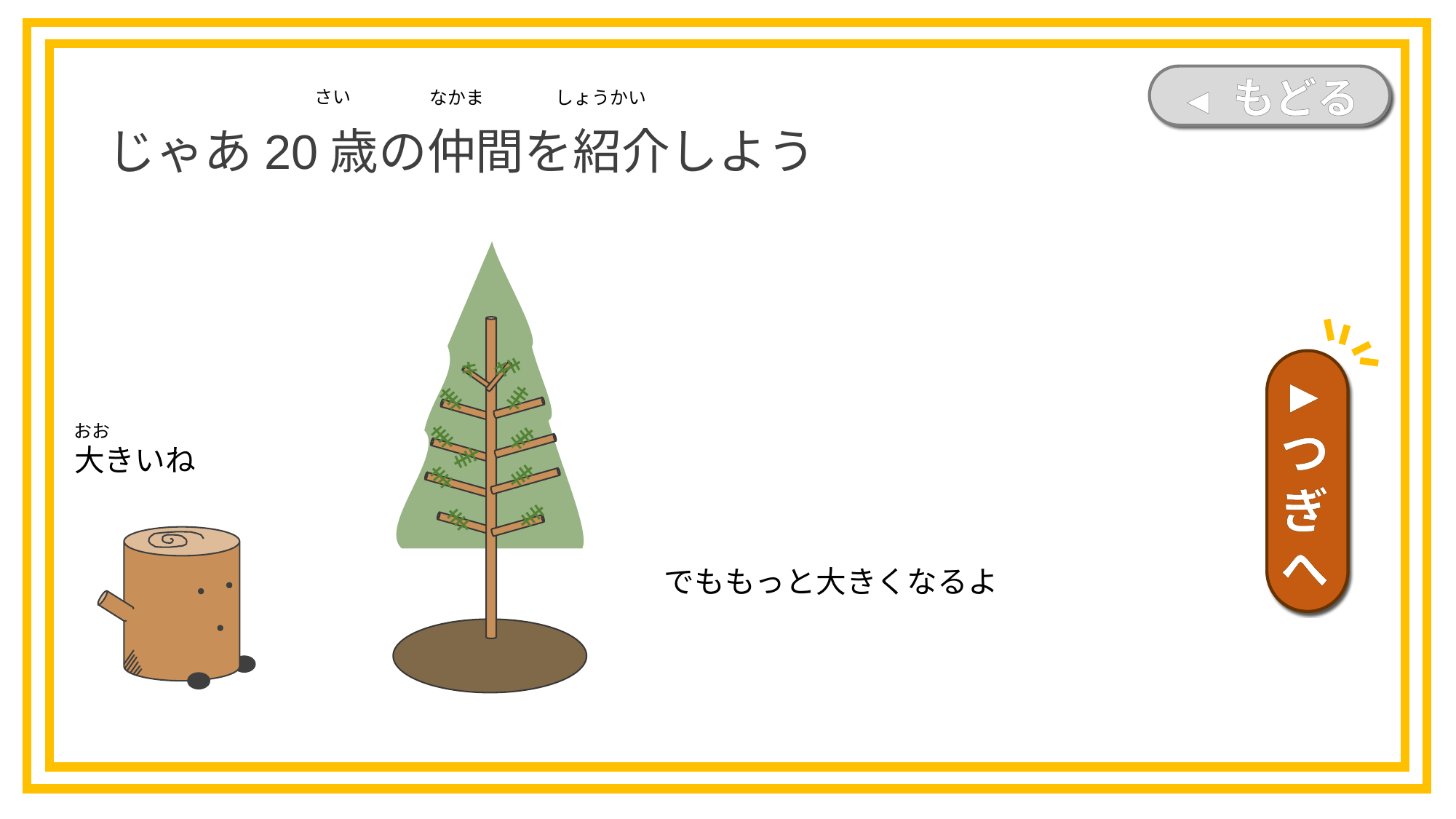

◄ もどる

さい
なかま
しょうかい
じゃあ20歳の仲間を紹介しよう

キ
キ
キ
キ
キ

キ
キ
キ
キ

キ
キ

キ
キ
キ
キ
キ
キ

キ
キ
キ
キ

►つぎへ
おお
大きいね

でももっと大きくなるよ